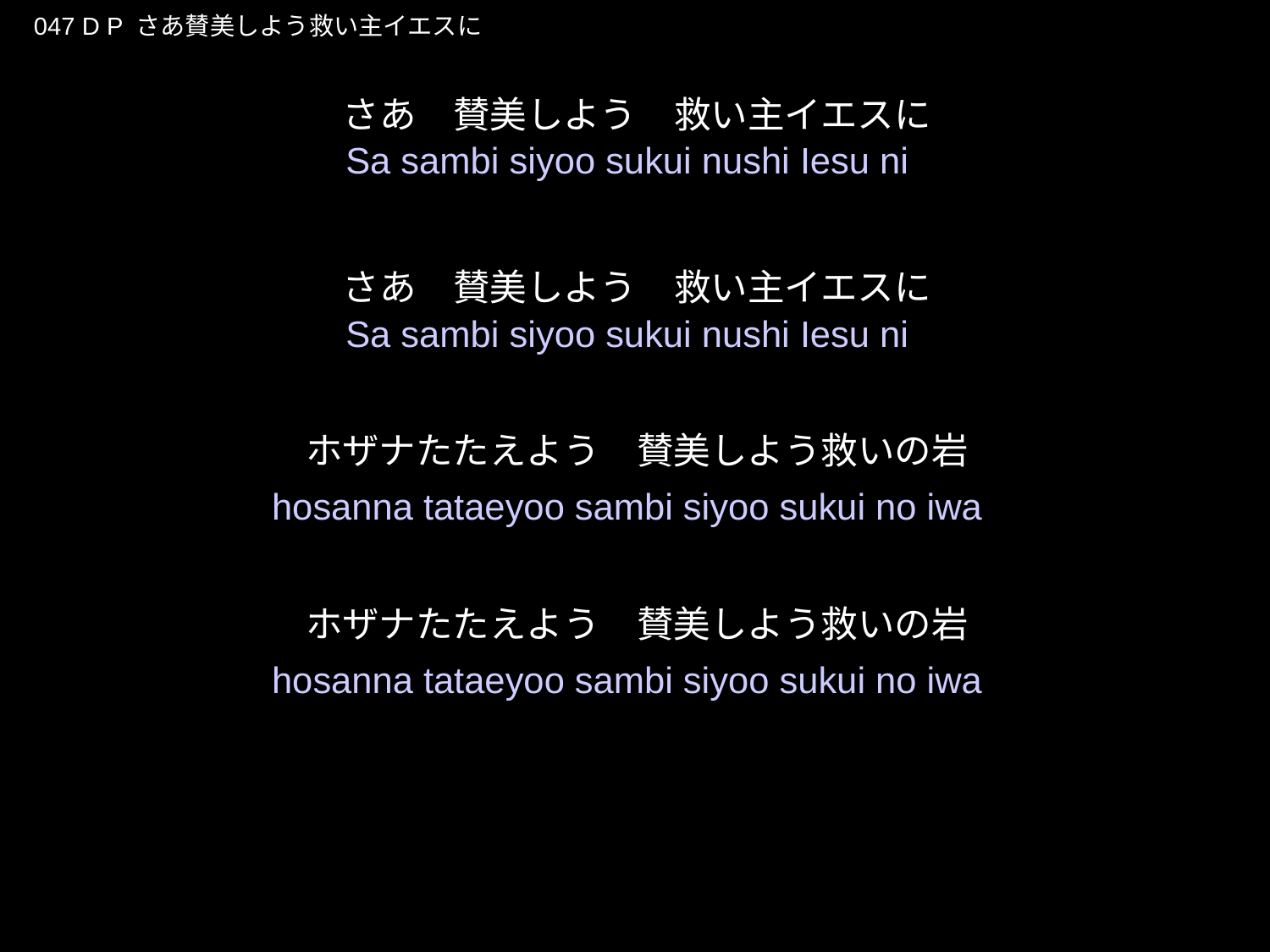

しゅいえすこそはわがこころのいわ
★P
047 D P さあ賛美しよう救い主イエスに
さあ　賛美しよう　救い主イエスに

さあ　賛美しよう　救い主イエスに
ホザナたたえよう　賛美しよう救いの岩

ホザナたたえよう　賛美しよう救いの岩
★２
Sa sambi siyoo sukui nushi Iesu ni

Sa sambi siyoo sukui nushi Iesu ni

hosanna tataeyoo sambi siyoo sukui no iwa

hosanna tataeyoo sambi siyoo sukui no iwa